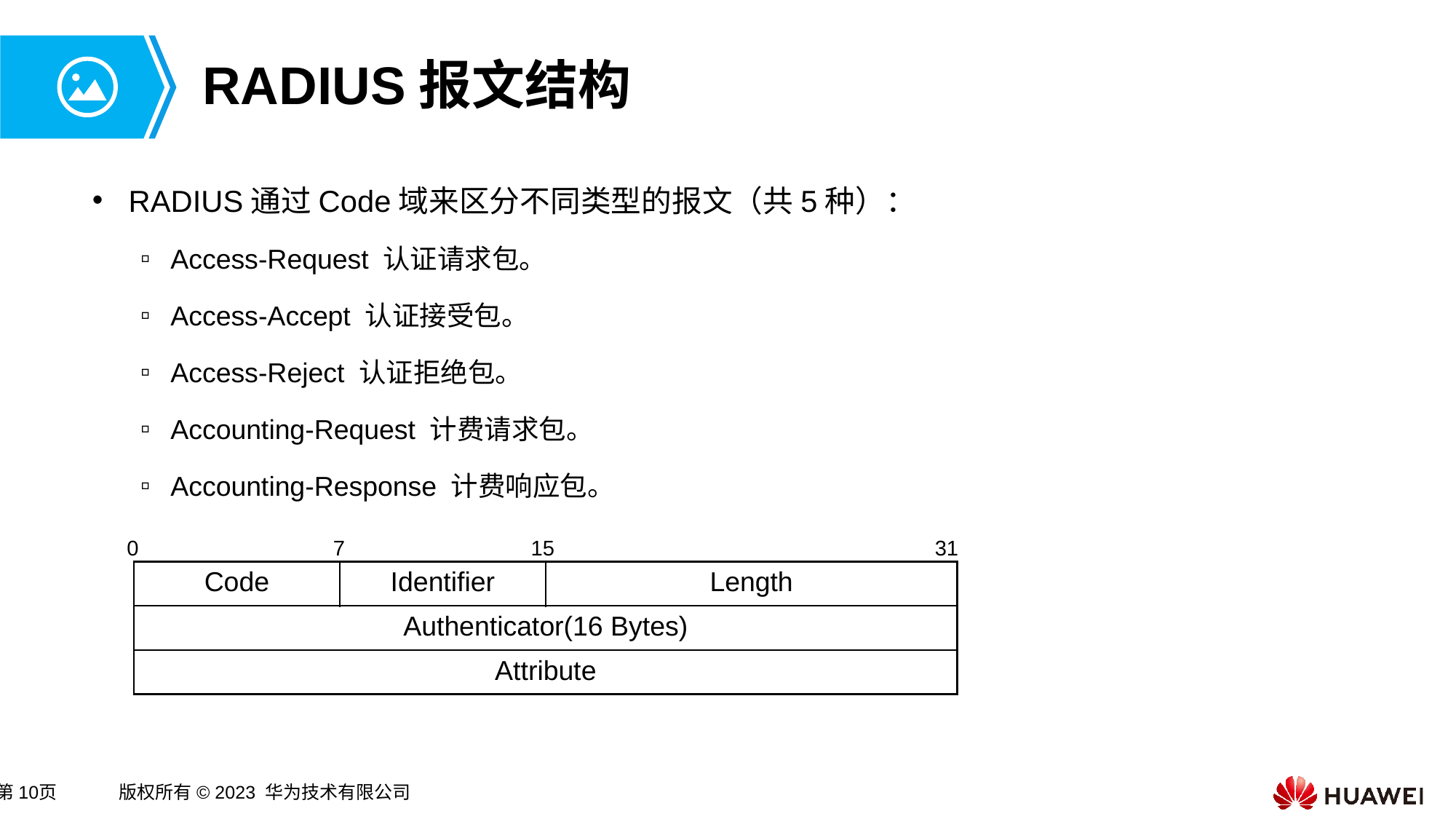

# RADIUS报文结构
RADIUS通过Code域来区分不同类型的报文（共5种）：
Access-Request 认证请求包。
Access-Accept 认证接受包。
Access-Reject 认证拒绝包。
Accounting-Request 计费请求包。
Accounting-Response 计费响应包。

0
7
15
31
| Code | Identifier | Length |
| --- | --- | --- |
| Authenticator(16 Bytes) |  |  |
| Attribute |  |  |